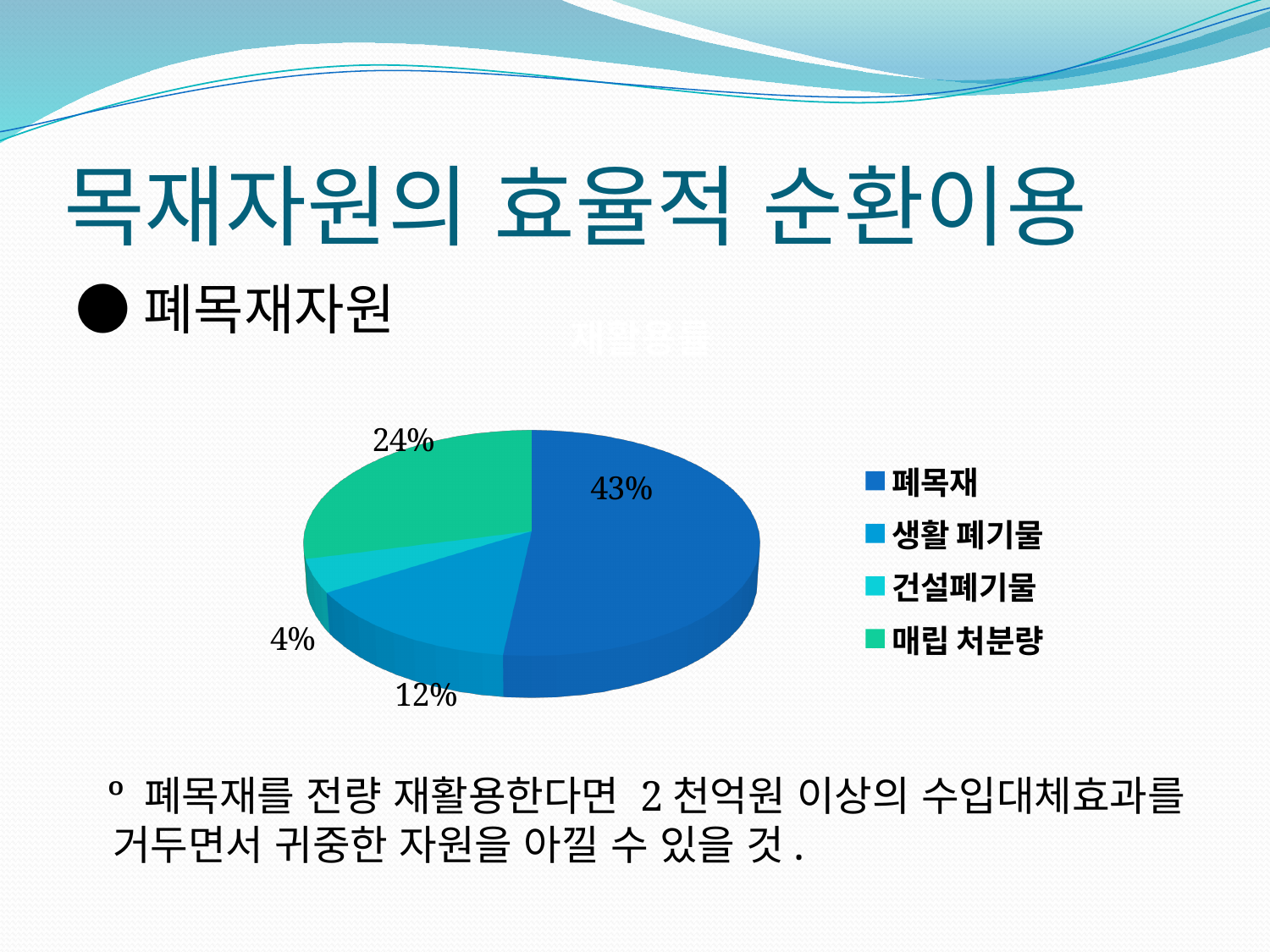

# 목재자원의 효율적 순환이용
●폐목재자원

   º 폐목재를 전량 재활용한다면 2천억원 이상의 수입대체효과를 거두면서 귀중한 자원을 아낄 수 있을 것.

[unsupported chart]